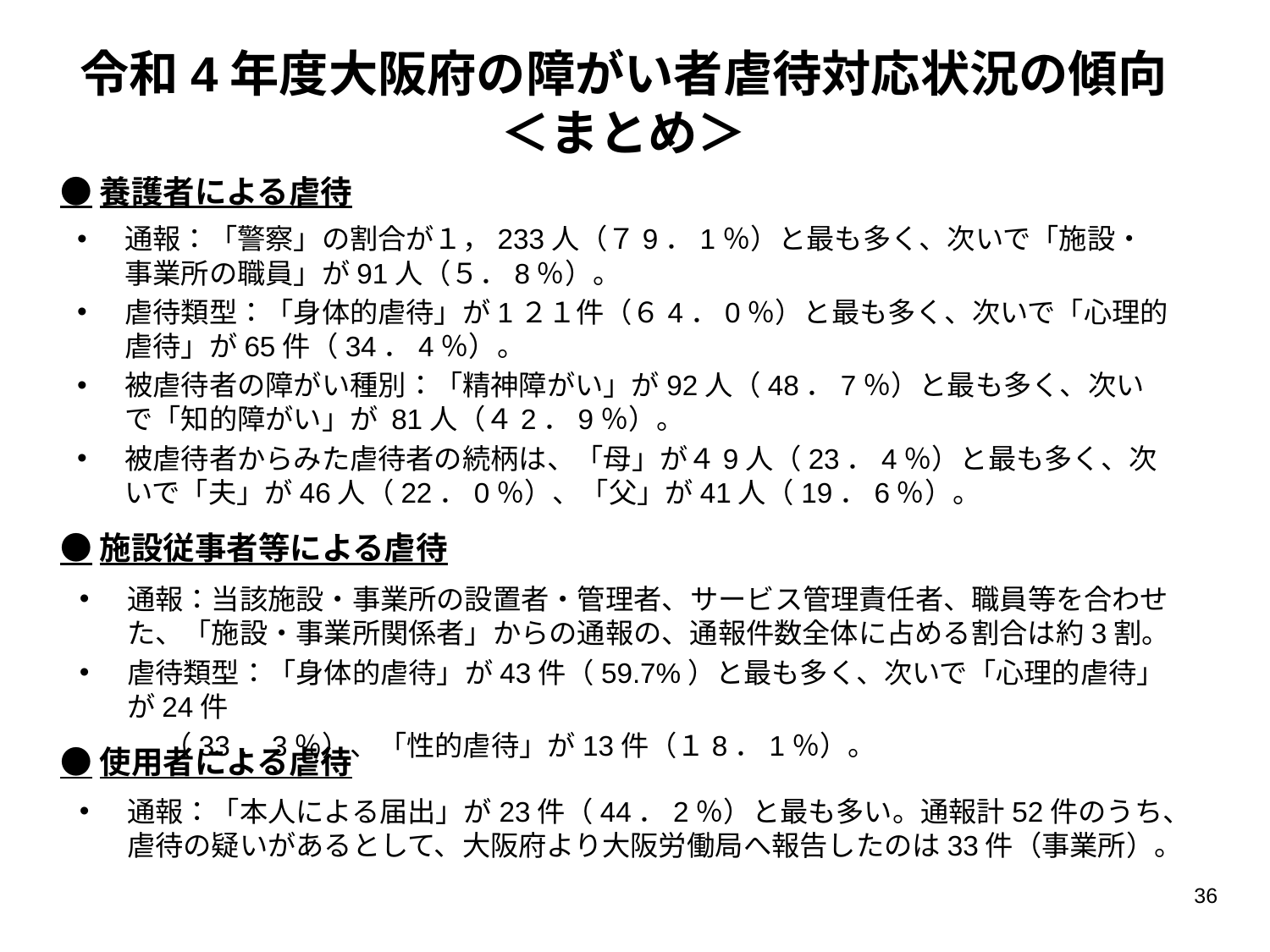

# 令和4年度大阪府の障がい者虐待対応状況の傾向 ＜まとめ＞
●養護者による虐待
通報：「警察」の割合が１，233人（７9．1％）と最も多く、次いで「施設・事業所の職員」が91人（５．8％）。
虐待類型：「身体的虐待」が1２１件（６4．0％）と最も多く、次いで「心理的虐待」が65件（34．4％）。
被虐待者の障がい種別：「精神障がい」が92人（48．7％）と最も多く、次いで「知的障がい」が 81人（４2．9％）。
被虐待者からみた虐待者の続柄は、「母」が４9人（23．4％）と最も多く、次いで「夫」が46人（22．0％）、「父」が41人（19．6％）。

●施設従事者等による虐待
通報：当該施設・事業所の設置者・管理者、サービス管理責任者、職員等を合わせた、「施設・事業所関係者」からの通報の、通報件数全体に占める割合は約3割。
虐待類型：「身体的虐待」が43件（59.7%）と最も多く、次いで「心理的虐待」が24件
　　　（33．3％）、「性的虐待」が13件（１8．1％）。
●使用者による虐待
通報：「本人による届出」が23件（44．2％）と最も多い。通報計52件のうち、虐待の疑いがあるとして、大阪府より大阪労働局へ報告したのは33件（事業所）。
36